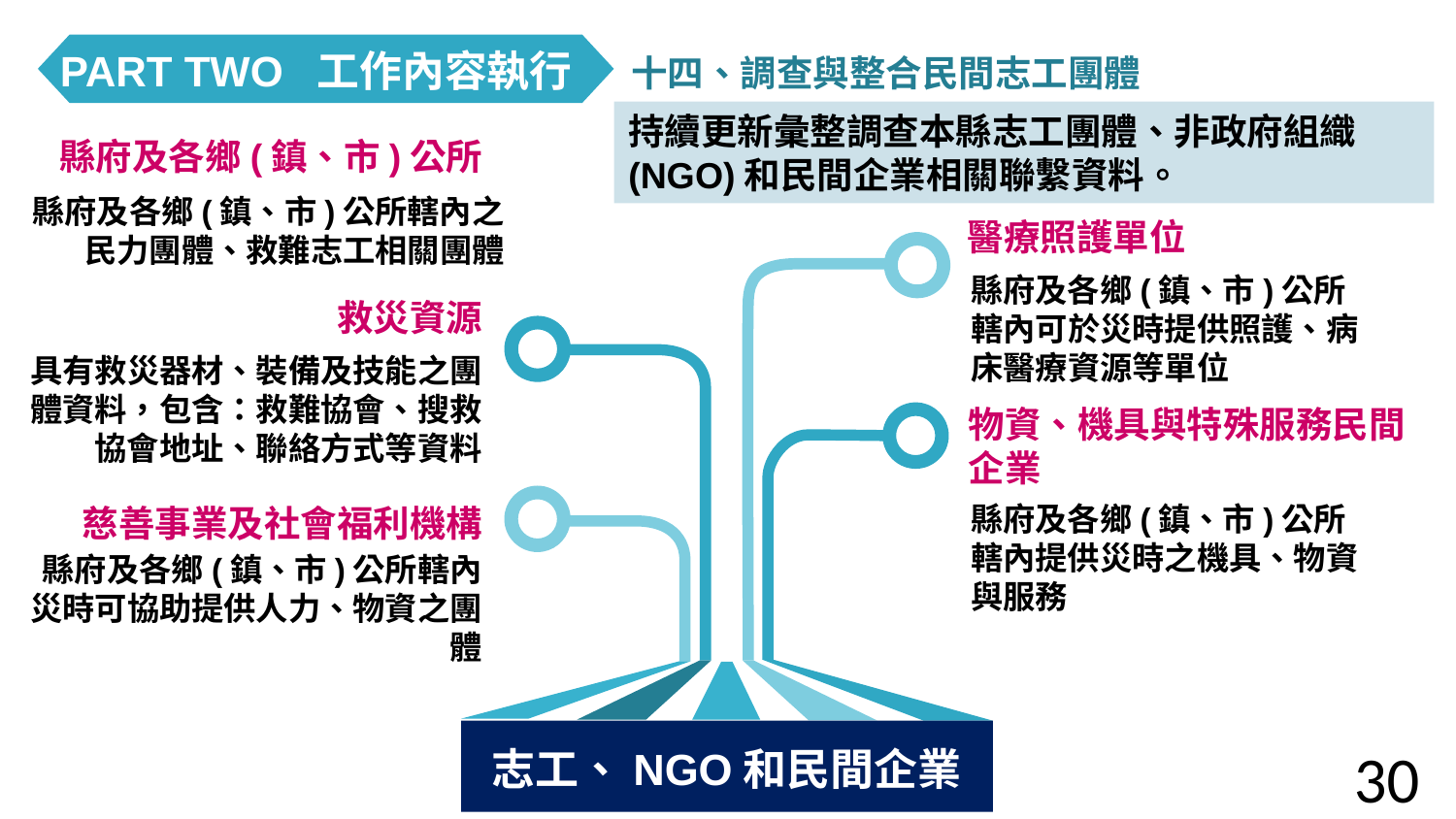

十四、調查與整合民間志工團體

PART TWO  工作內容執行
持續更新彙整調查本縣志工團體、非政府組織(NGO)和民間企業相關聯繫資料。
縣府及各鄉(鎮、市)公所

縣府及各鄉(鎮、市)公所轄內之民力團體、救難志工相關團體
醫療照護單位
縣府及各鄉(鎮、市)公所轄內可於災時提供照護、病床醫療資源等單位
救災資源
具有救災器材、裝備及技能之團體資料，包含：救難協會、搜救協會地址、聯絡方式等資料
物資、機具與特殊服務民間企業
縣府及各鄉(鎮、市)公所轄內提供災時之機具、物資與服務
慈善事業及社會福利機構
縣府及各鄉(鎮、市)公所轄內災時可協助提供人力、物資之團體

志工、NGO和民間企業
30